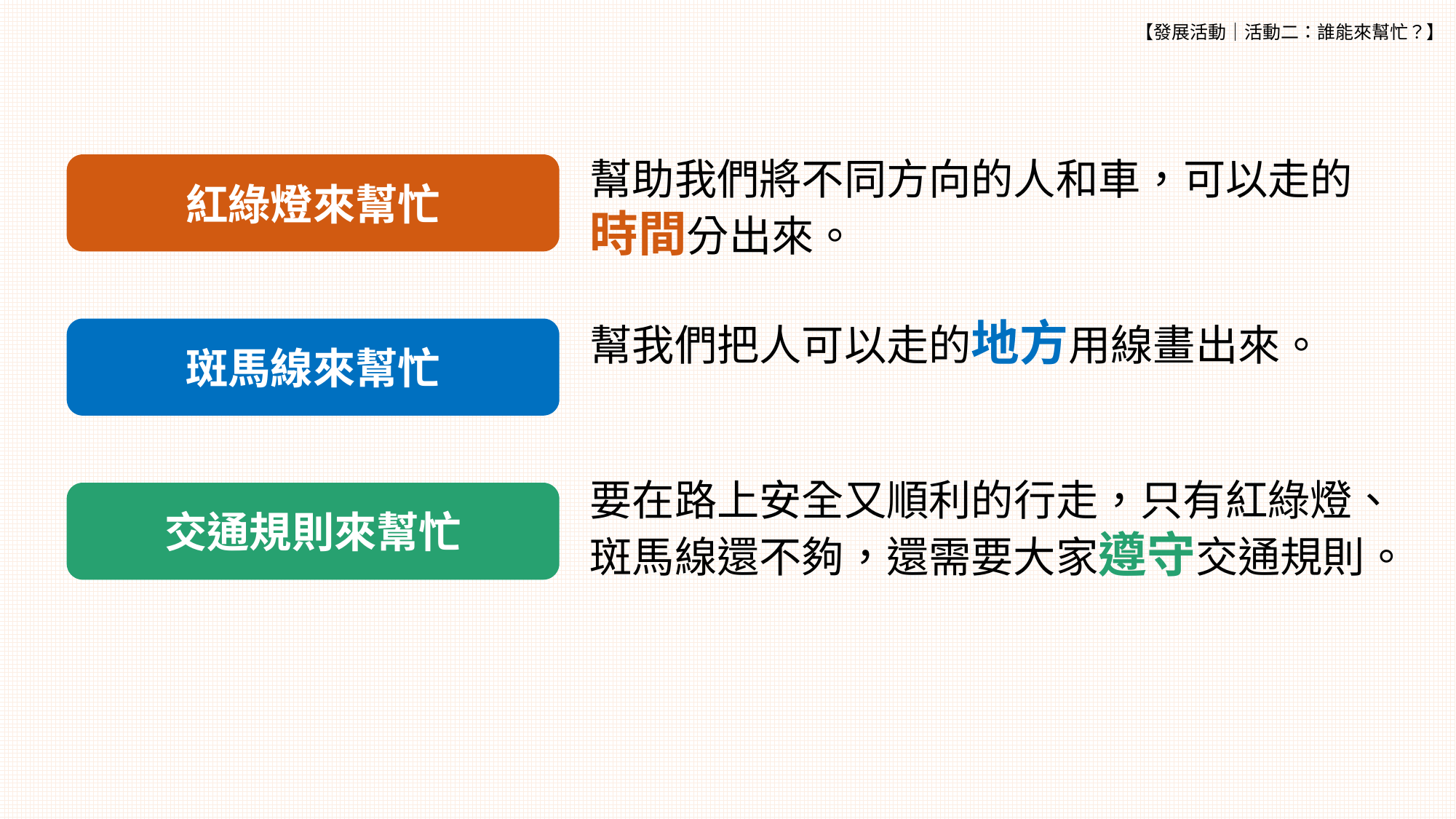

【發展活動│活動二：誰能來幫忙？】
幫助我們將不同方向的人和車，可以走的時間分出來。
紅綠燈來幫忙
幫我們把人可以走的地方用線畫出來。
斑馬線來幫忙
要在路上安全又順利的行走，只有紅綠燈、斑馬線還不夠，還需要大家遵守交通規則。
交通規則來幫忙